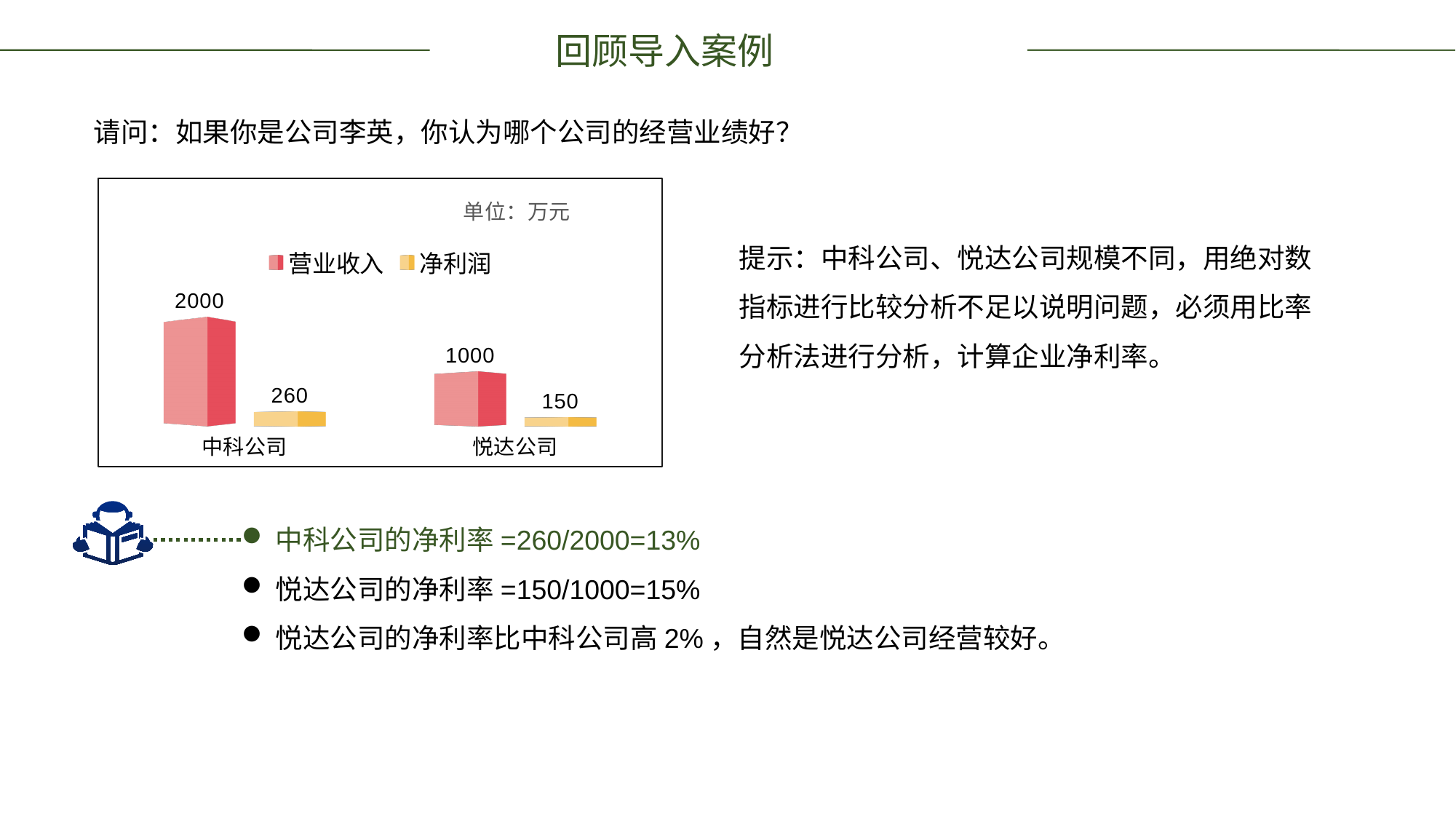

回顾导入案例

请问：如果你是公司李英，你认为哪个公司的经营业绩好？

### Chart:    单位：万元

| Category | 营业收入 | 净利润 |
|---|---|---|
| 中科公司 | 2000.0 | 260.0 |
| 悦达公司 | 1000.0 | 150.0 |
提示：中科公司、悦达公司规模不同，用绝对数指标进行比较分析不足以说明问题，必须用比率分析法进行分析，计算企业净利率。

中科公司的净利率=260/2000=13%
悦达公司的净利率=150/1000=15%
悦达公司的净利率比中科公司高2%，自然是悦达公司经营较好。